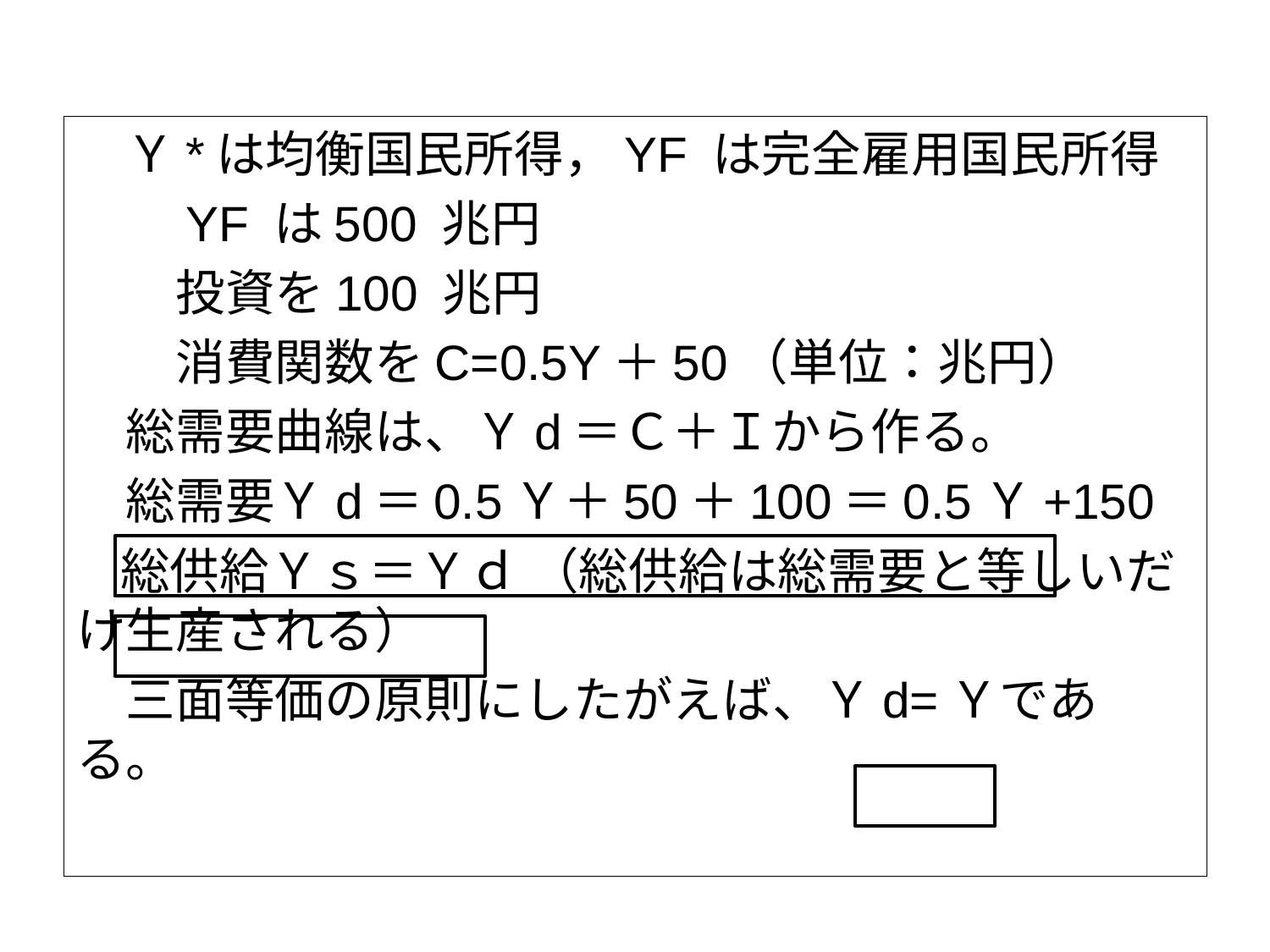

Ｙ*は均衡国民所得，YF は完全雇用国民所得
　　YF は500 兆円
　　投資を100 兆円
　　消費関数をC=0.5Y＋50（単位：兆円）
　総需要曲線は、Ｙd＝Ｃ＋Ｉから作る。
　総需要Ｙd＝0.5Ｙ＋50＋100＝0.5Ｙ+150
   総供給Ｙｓ＝Ｙｄ （総供給は総需要と等しいだけ生産される）
　三面等価の原則にしたがえば、Ｙd=Ｙである。